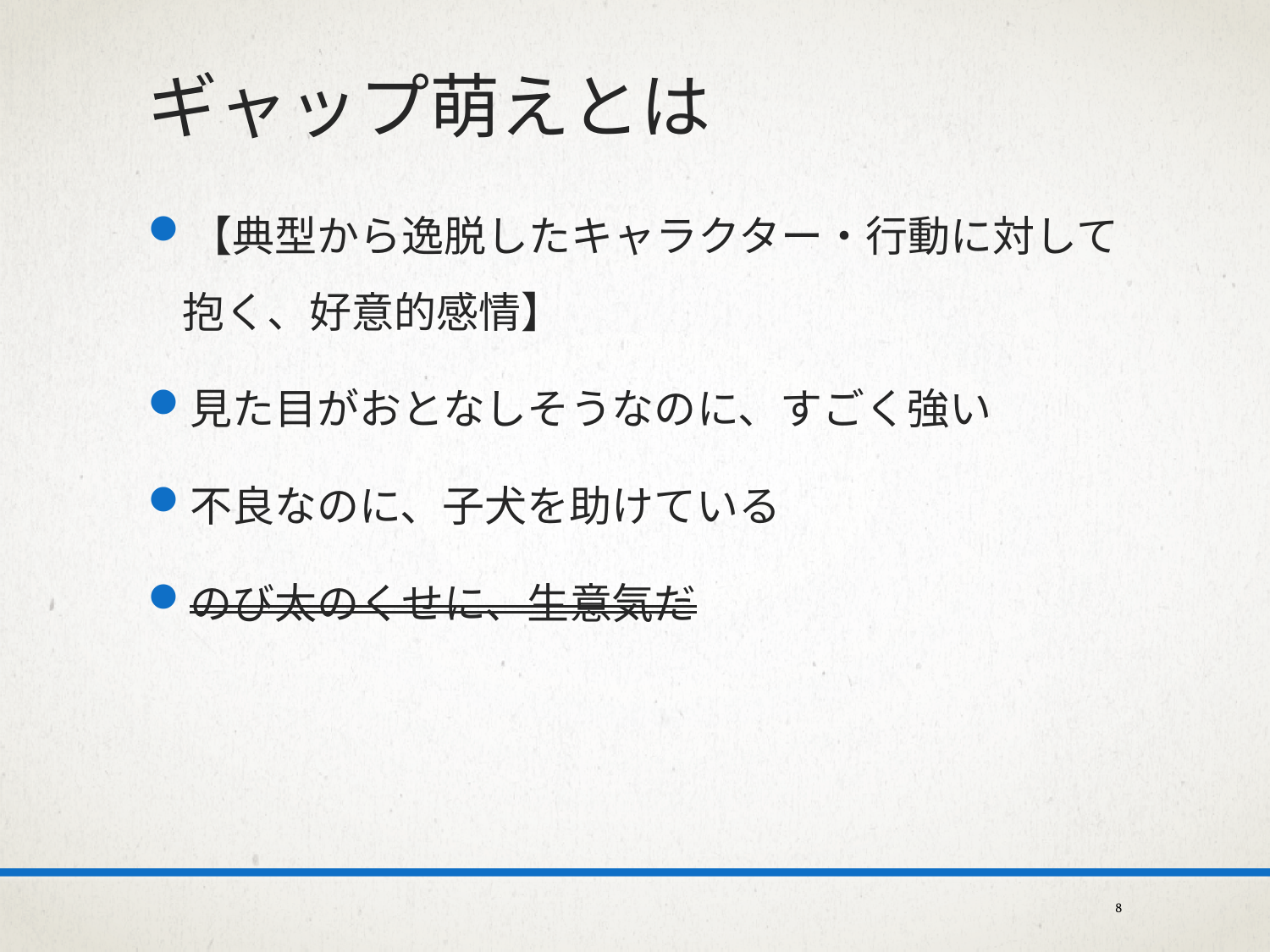

ギャップ萌えとは
【典型から逸脱したキャラクター・行動に対して抱く、好意的感情】
見た目がおとなしそうなのに、すごく強い
不良なのに、子犬を助けている
のび太のくせに、生意気だ
8